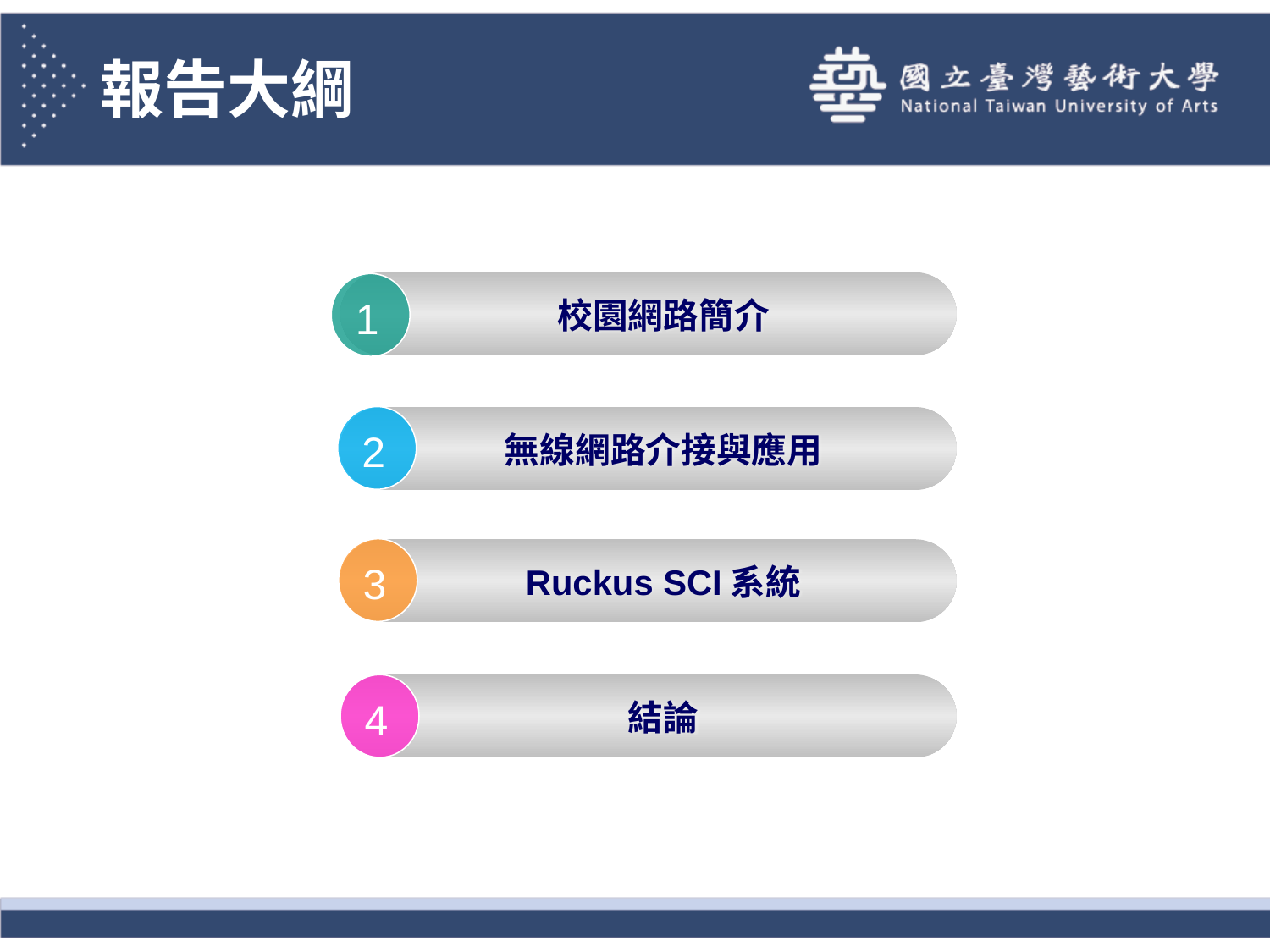

# 報告大綱

1
校園網路簡介
2

無線網路介接與應用
3

Ruckus SCI系統

4
結論